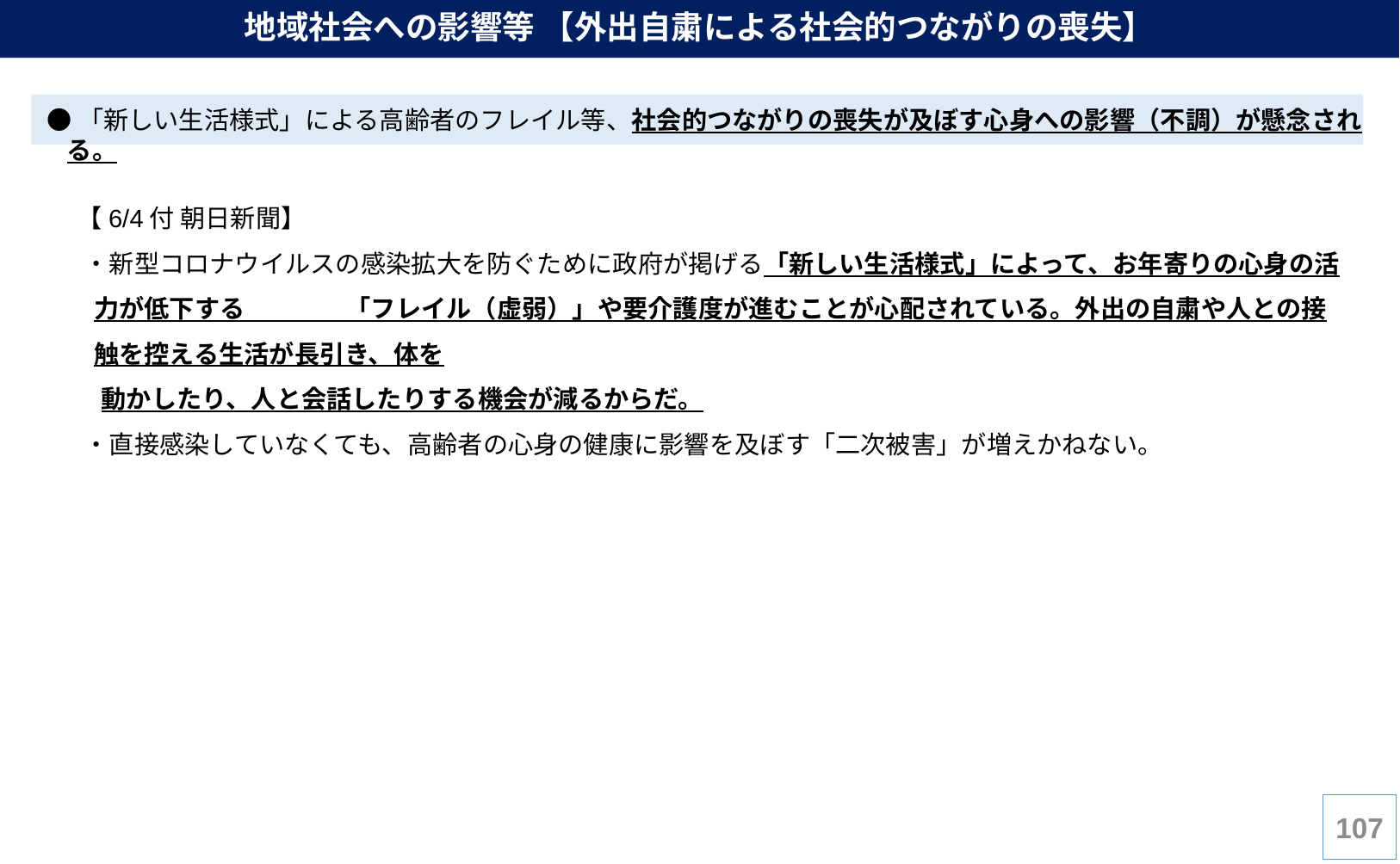

地域社会への影響等 【外出自粛による社会的つながりの喪失】
 ●「新しい生活様式」による高齢者のフレイル等、社会的つながりの喪失が及ぼす心身への影響（不調）が懸念される。
【6/4付 朝日新聞】
・新型コロナウイルスの感染拡大を防ぐために政府が掲げる「新しい生活様式」によって、お年寄りの心身の活力が低下する　　　　「フレイル（虚弱）」や要介護度が進むことが心配されている。外出の自粛や人との接触を控える生活が長引き、体を
  動かしたり、人と会話したりする機会が減るからだ。
・直接感染していなくても、高齢者の心身の健康に影響を及ぼす「二次被害」が増えかねない。
107